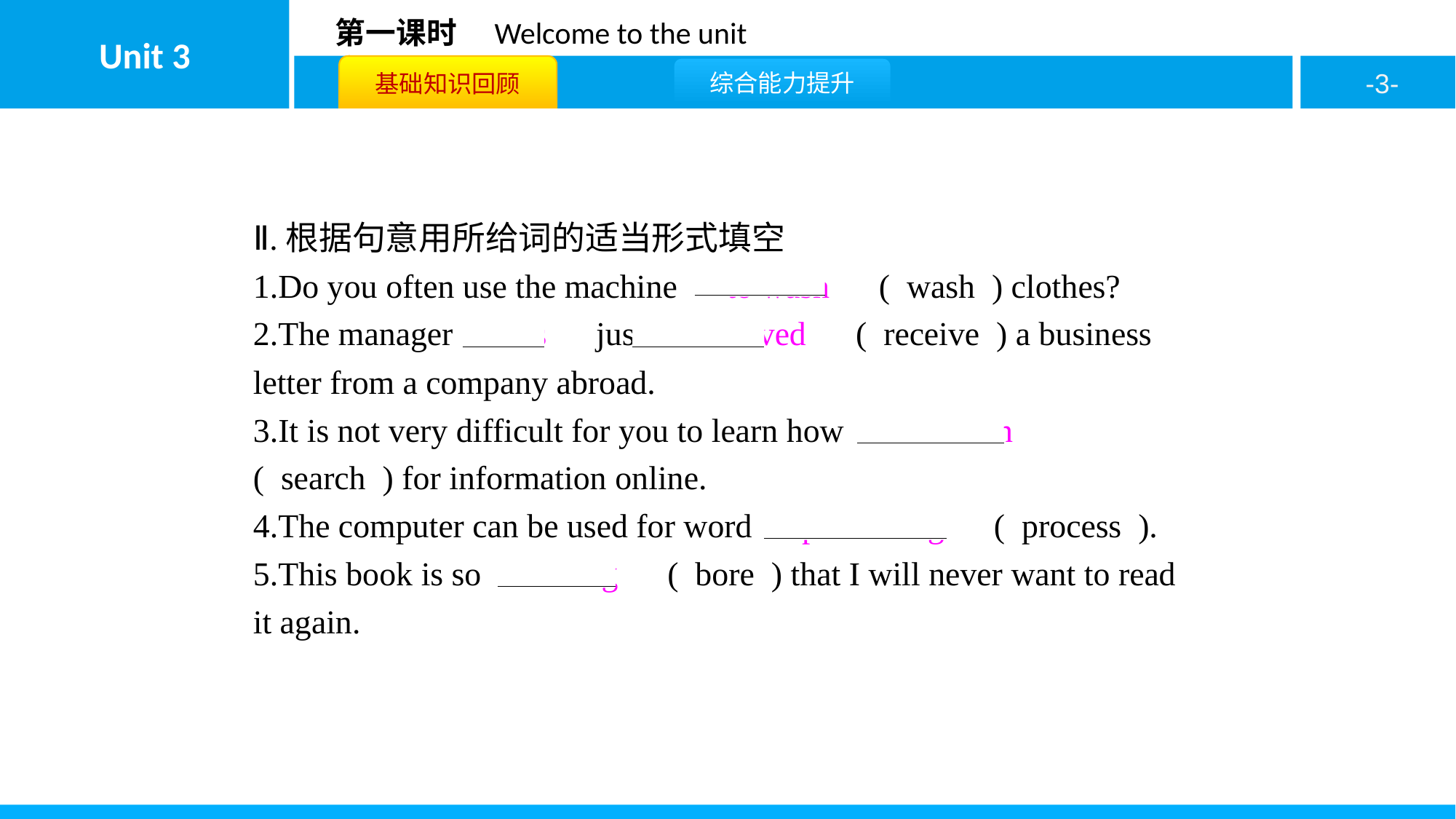

Ⅱ.根据句意用所给词的适当形式填空
1.Do you often use the machine　to wash　(  wash  ) clothes?
2.The manager　has　just　received　(  receive  ) a business letter from a company abroad.
3.It is not very difficult for you to learn how　to search　(  search  ) for information online.
4.The computer can be used for word　processing　(  process  ).
5.This book is so　boring　(  bore  ) that I will never want to read it again.